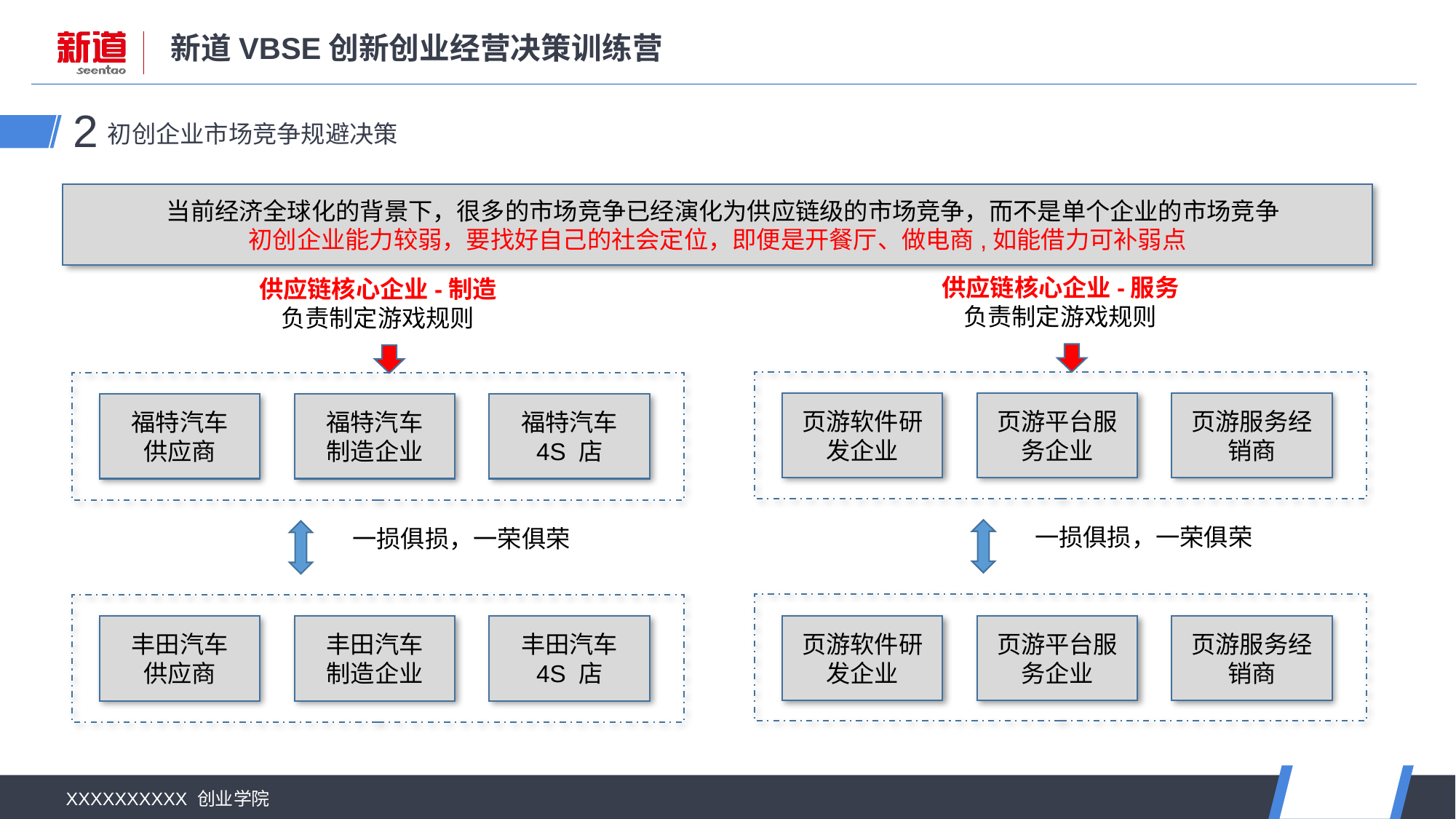

初创企业市场竞争规避决策
2
 当前经济全球化的背景下，很多的市场竞争已经演化为供应链级的市场竞争，而不是单个企业的市场竞争
初创企业能力较弱，要找好自己的社会定位，即便是开餐厅、做电商,如能借力可补弱点
供应链核心企业-服务
负责制定游戏规则

页游软件研发企业
页游平台服务企业
页游服务经销商
一损俱损，一荣俱荣

页游软件研发企业
页游平台服务企业
页游服务经销商
供应链核心企业-制造
负责制定游戏规则

福特汽车
供应商
福特汽车
制造企业
福特汽车
4S 店
一损俱损，一荣俱荣

丰田汽车
供应商
丰田汽车
制造企业
丰田汽车
4S 店